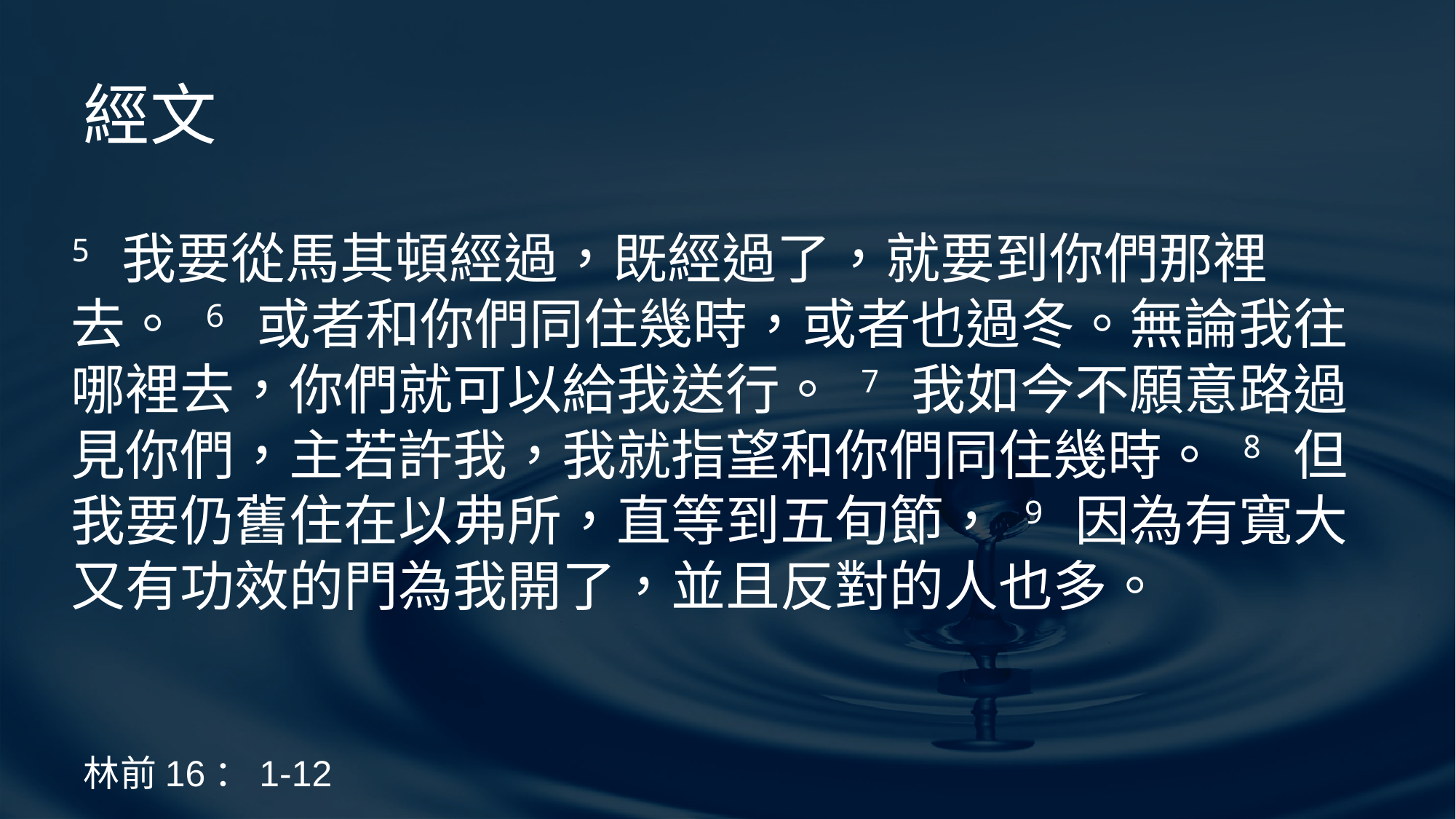

經文
5 我要從馬其頓經過，既經過了，就要到你們那裡去。 6 或者和你們同住幾時，或者也過冬。無論我往哪裡去，你們就可以給我送行。 7 我如今不願意路過見你們，主若許我，我就指望和你們同住幾時。 8 但我要仍舊住在以弗所，直等到五旬節， 9 因為有寬大又有功效的門為我開了，並且反對的人也多。
# 林前16：1-12